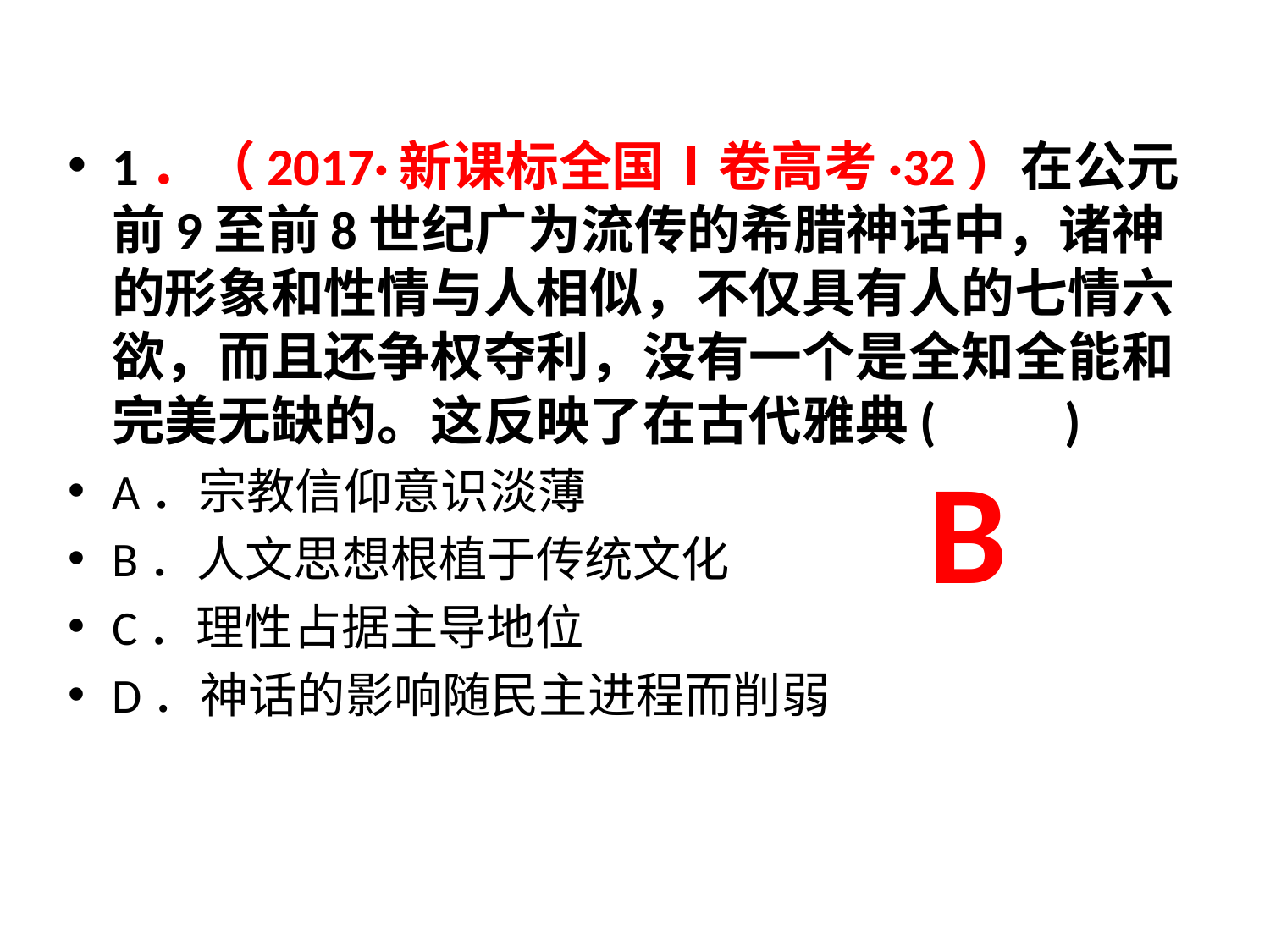

1．（2017·新课标全国Ⅰ卷高考·32）在公元前9至前8世纪广为流传的希腊神话中，诸神的形象和性情与人相似，不仅具有人的七情六欲，而且还争权夺利，没有一个是全知全能和完美无缺的。这反映了在古代雅典(　　)
A．宗教信仰意识淡薄
B．人文思想根植于传统文化
C．理性占据主导地位
D．神话的影响随民主进程而削弱

B